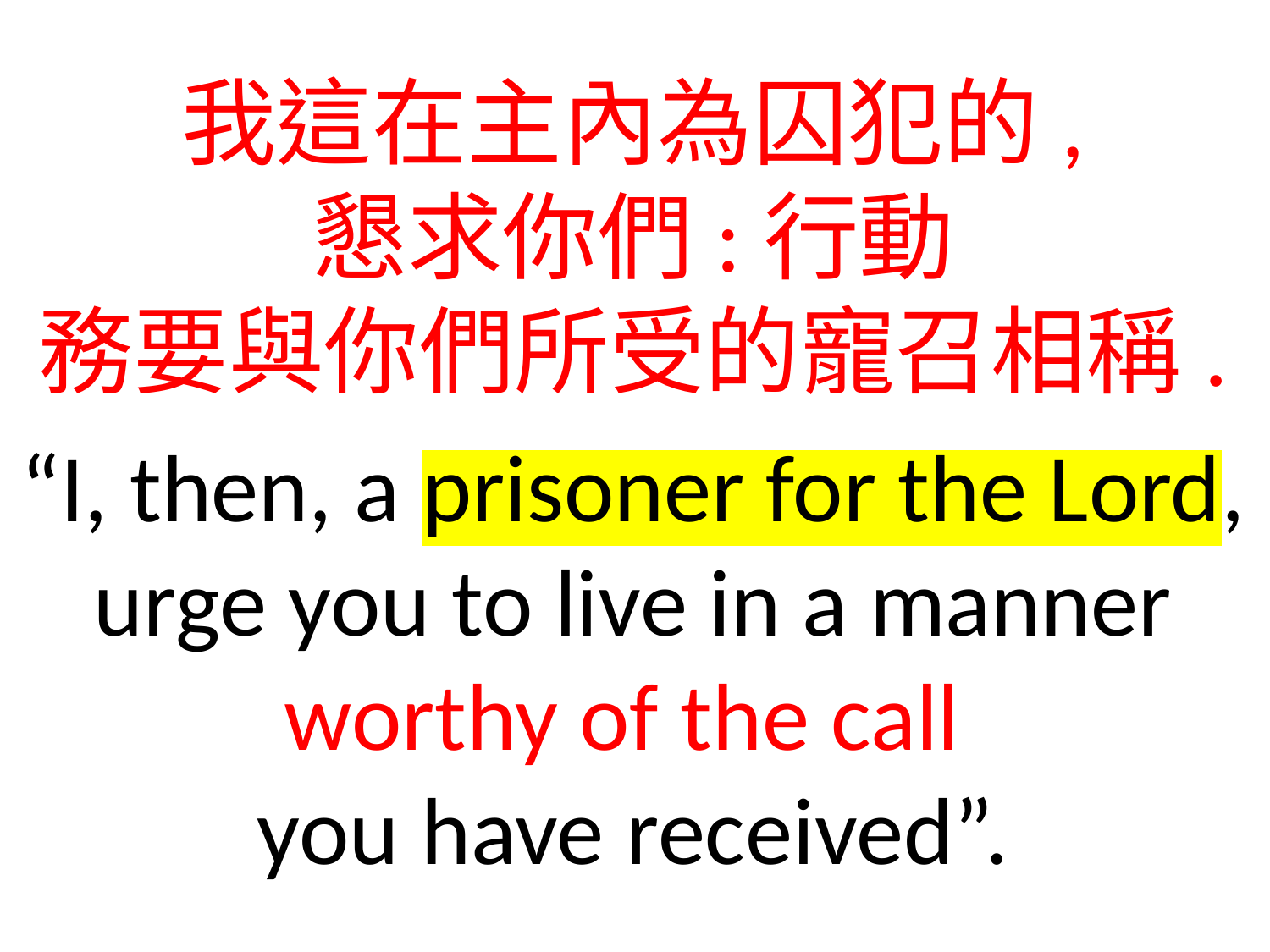

我這在主內為囚犯的,
懇求你們:行動
務要與你們所受的寵召相稱.
“I, then, a prisoner for the Lord, urge you to live in a manner worthy of the call
you have received”.